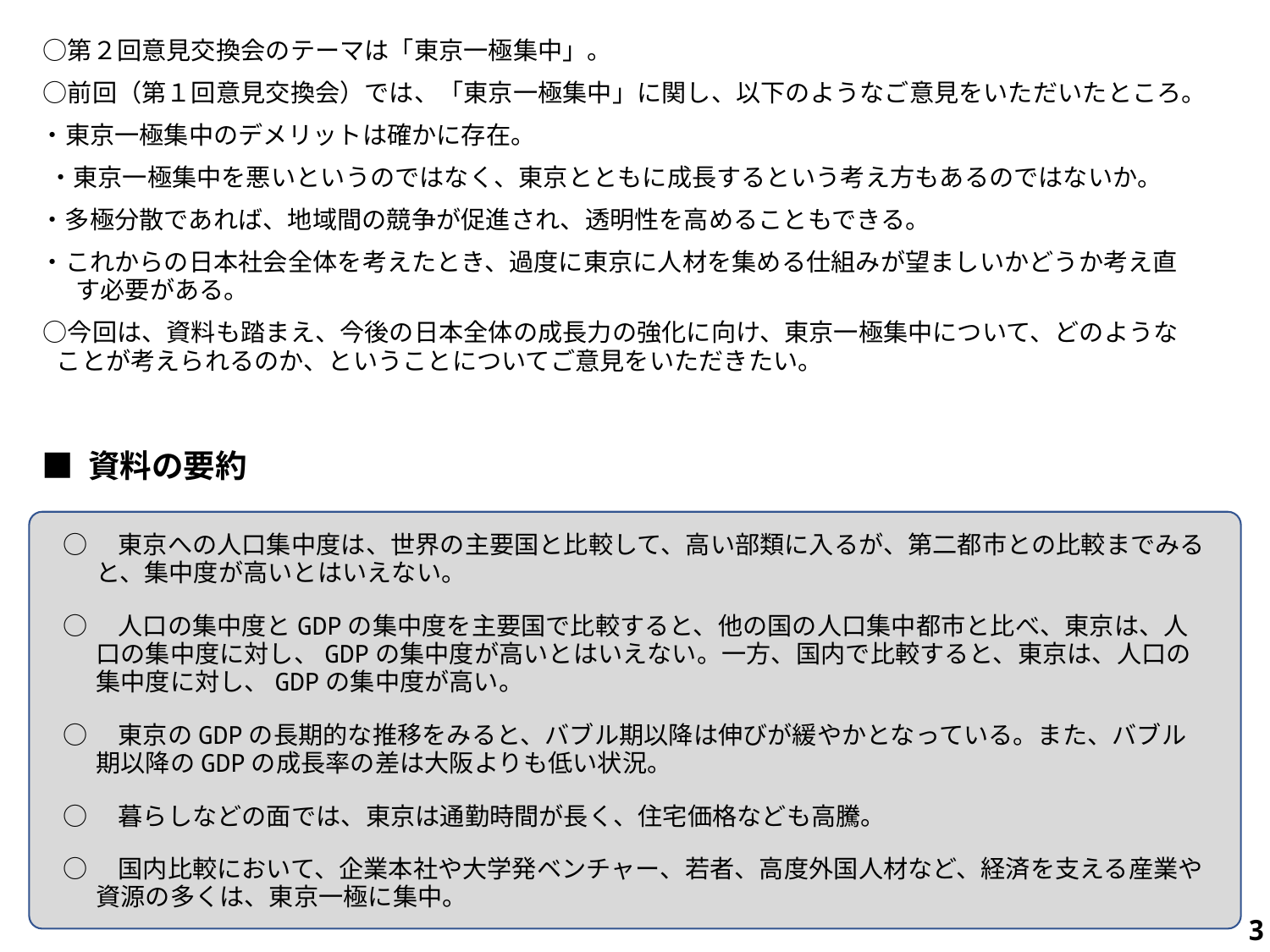

○第２回意見交換会のテーマは「東京一極集中」。
　　○前回（第１回意見交換会）では、「東京一極集中」に関し、以下のようなご意見をいただいたところ。
   　・東京一極集中のデメリットは確かに存在。
　 　・東京一極集中を悪いというのではなく、東京とともに成長するという考え方もあるのではないか。
   　・多極分散であれば、地域間の競争が促進され、透明性を高めることもできる。
   　・これからの日本社会全体を考えたとき、過度に東京に人材を集める仕組みが望ましいかどうか考え直
　　す必要がある。
　　○今回は、資料も踏まえ、今後の日本全体の成長力の強化に向け、東京一極集中について、どのような
 　ことが考えられるのか、ということについてご意見をいただきたい。

■ 資料の要約
○　東京への人口集中度は、世界の主要国と比較して、高い部類に入るが、第二都市との比較までみると、集中度が高いとはいえない。
○　人口の集中度とGDPの集中度を主要国で比較すると、他の国の人口集中都市と比べ、東京は、人口の集中度に対し、GDPの集中度が高いとはいえない。一方、国内で比較すると、東京は、人口の集中度に対し、GDPの集中度が高い。
○　東京のGDPの長期的な推移をみると、バブル期以降は伸びが緩やかとなっている。また、バブル期以降のGDPの成長率の差は大阪よりも低い状況。
○　暮らしなどの面では、東京は通勤時間が長く、住宅価格なども高騰。
○　国内比較において、企業本社や大学発ベンチャー、若者、高度外国人材など、経済を支える産業や資源の多くは、東京一極に集中。
3